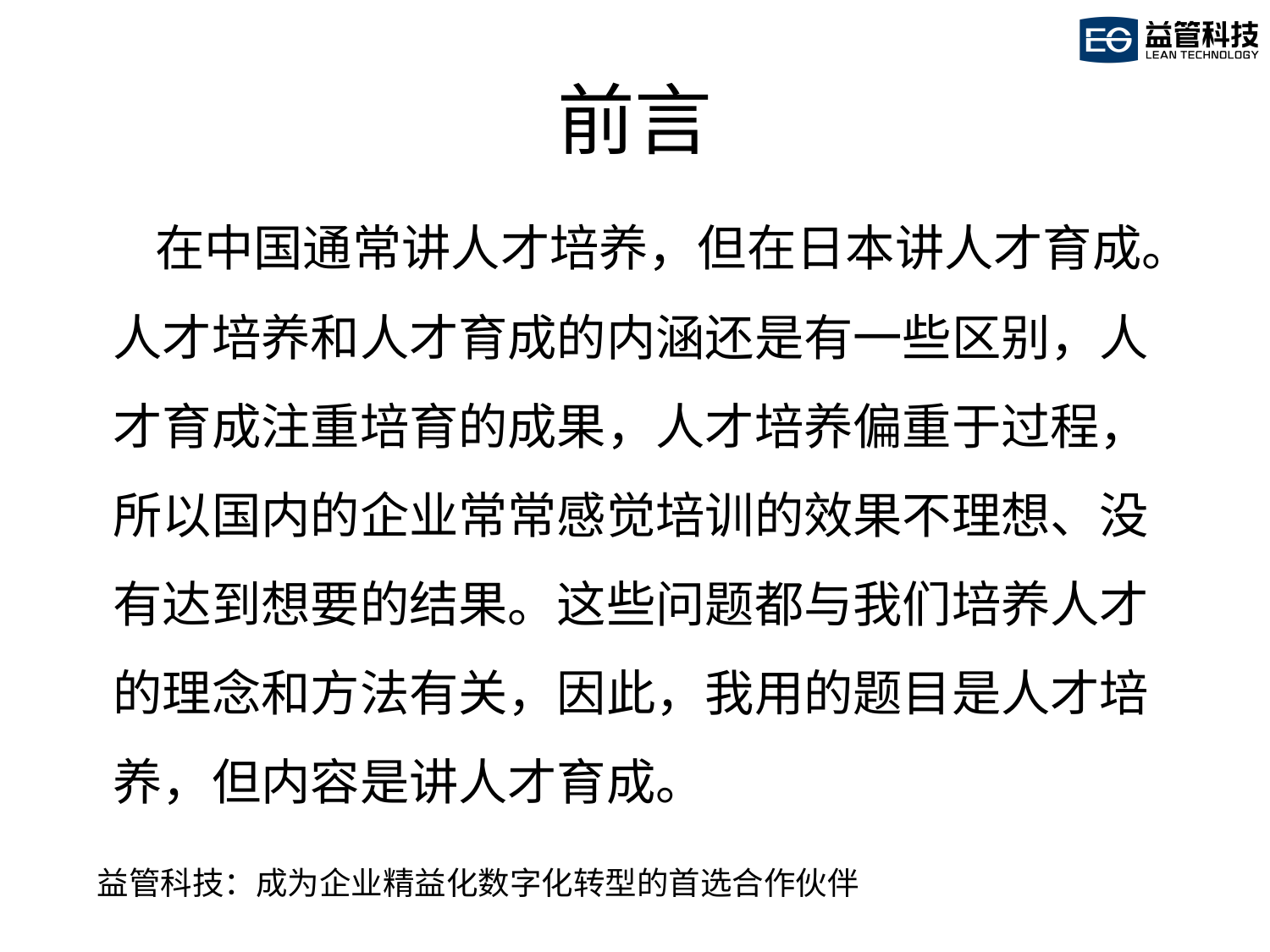

# 前言
      在中国通常讲人才培养，但在日本讲人才育成。人才培养和人才育成的内涵还是有一些区别，人才育成注重培育的成果，人才培养偏重于过程，所以国内的企业常常感觉培训的效果不理想、没有达到想要的结果。这些问题都与我们培养人才的理念和方法有关，因此，我用的题目是人才培养，但内容是讲人才育成。
益管科技：成为企业精益化数字化转型的首选合作伙伴